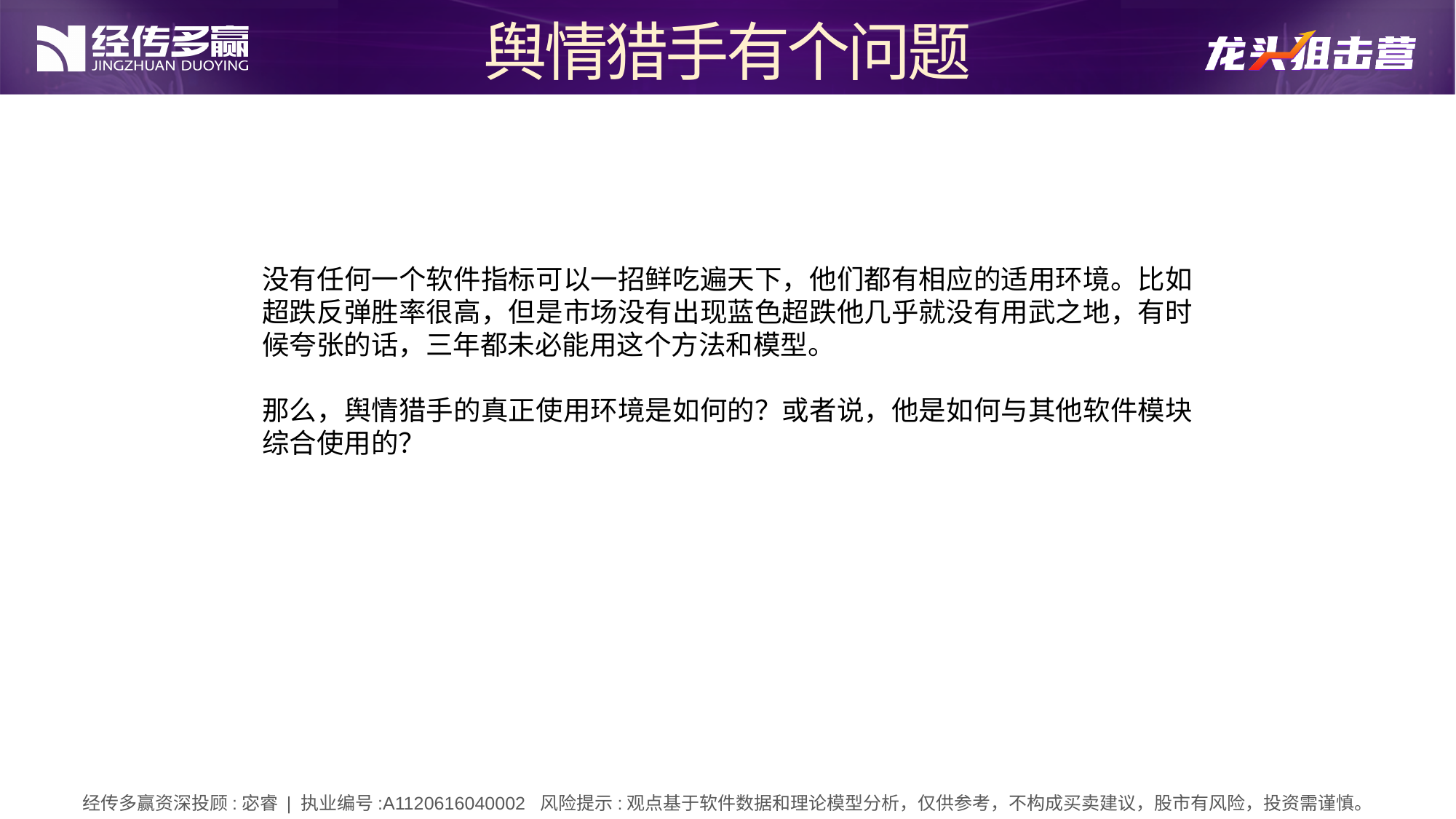

舆情猎手有个问题
没有任何一个软件指标可以一招鲜吃遍天下，他们都有相应的适用环境。比如超跌反弹胜率很高，但是市场没有出现蓝色超跌他几乎就没有用武之地，有时候夸张的话，三年都未必能用这个方法和模型。

那么，舆情猎手的真正使用环境是如何的？或者说，他是如何与其他软件模块综合使用的？